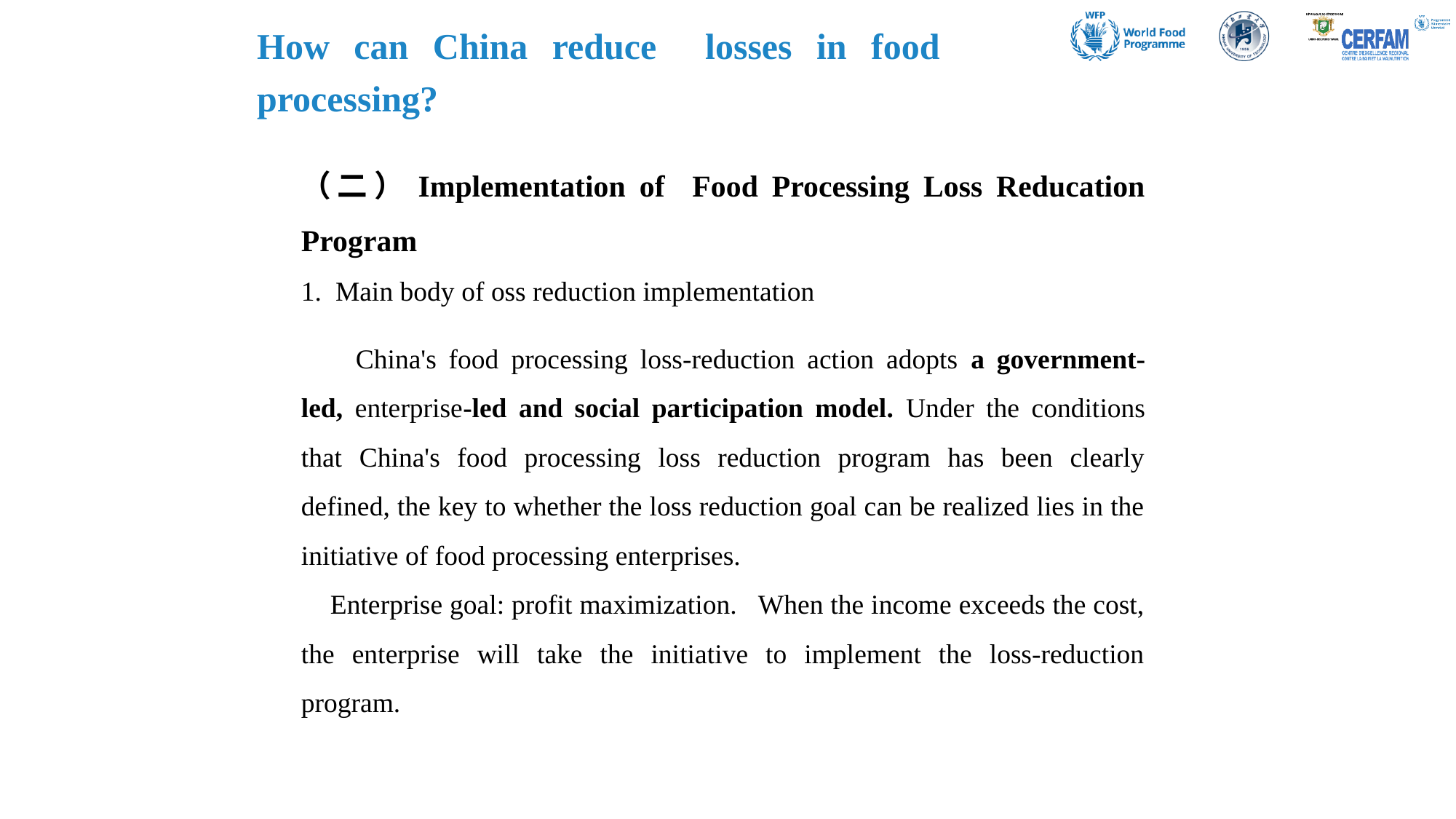

How can China reduce  losses in food processing?
（二）Implementation of  Food Processing Loss Reducation Program
1.  Main body of oss reduction implementation
China's food processing loss-reduction action adopts a government-led, enterprise-led and social participation model. Under the conditions that China's food processing loss reduction program has been clearly defined, the key to whether the loss reduction goal can be realized lies in the initiative of food processing enterprises.
    Enterprise goal: profit maximization.   When the income exceeds the cost, the enterprise will take the initiative to implement the loss-reduction program.